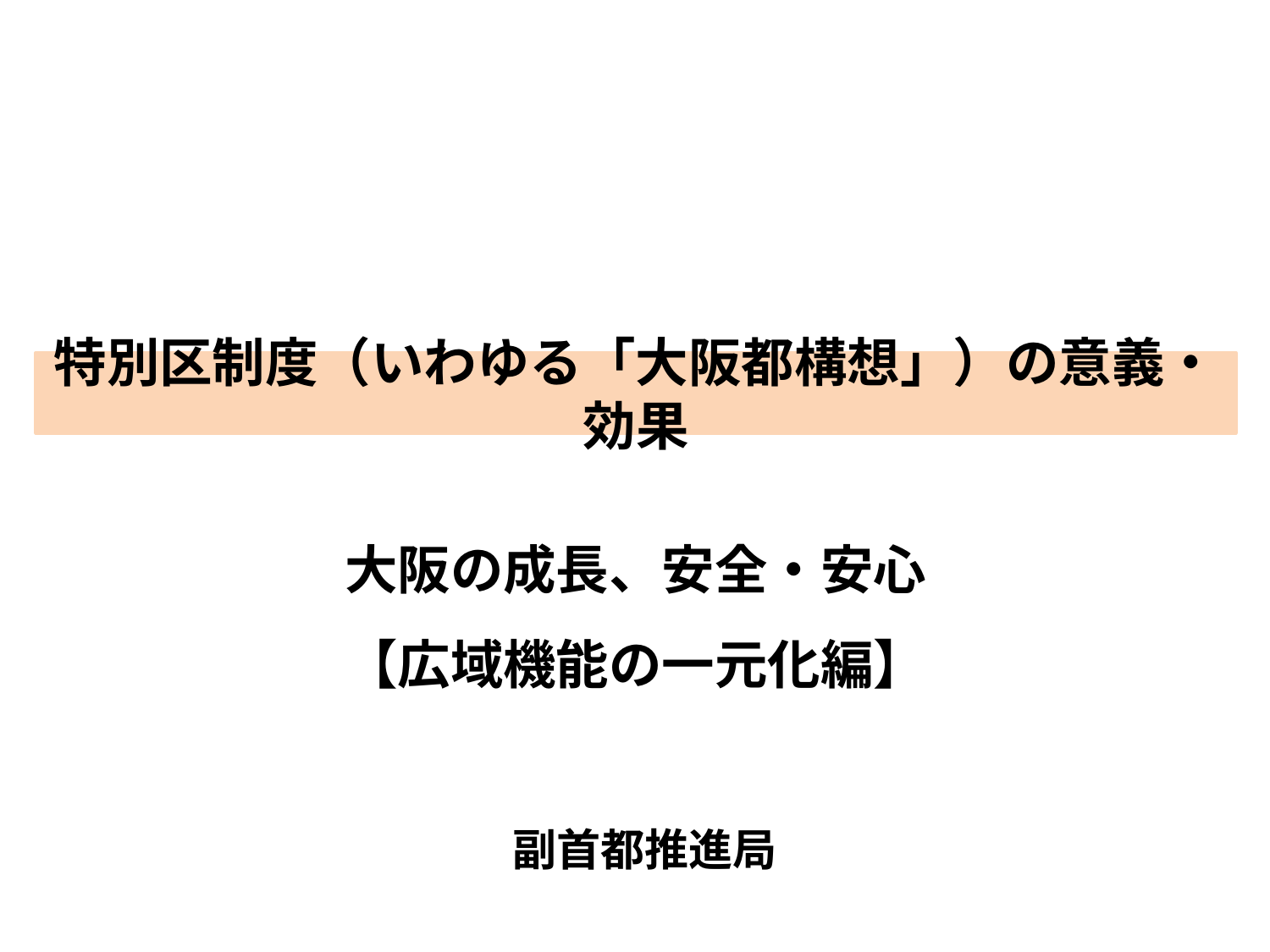

特別区制度（いわゆる「大阪都構想」）の意義・効果
大阪の成長、安全・安心
【広域機能の一元化編】
副首都推進局